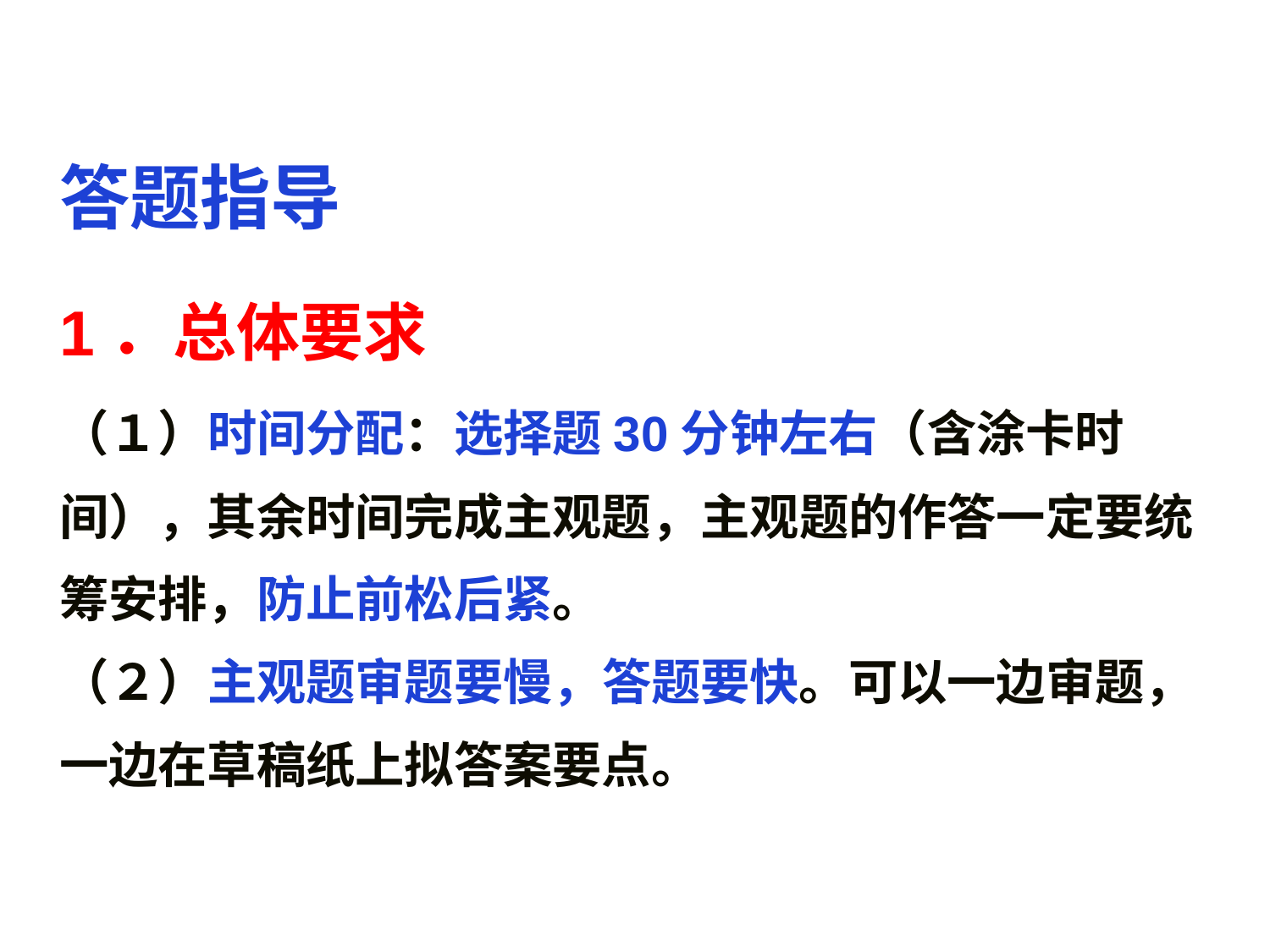

答题指导

1．总体要求
（１）时间分配：选择题30分钟左右（含涂卡时间），其余时间完成主观题，主观题的作答一定要统筹安排，防止前松后紧。
（２）主观题审题要慢，答题要快。可以一边审题，一边在草稿纸上拟答案要点。